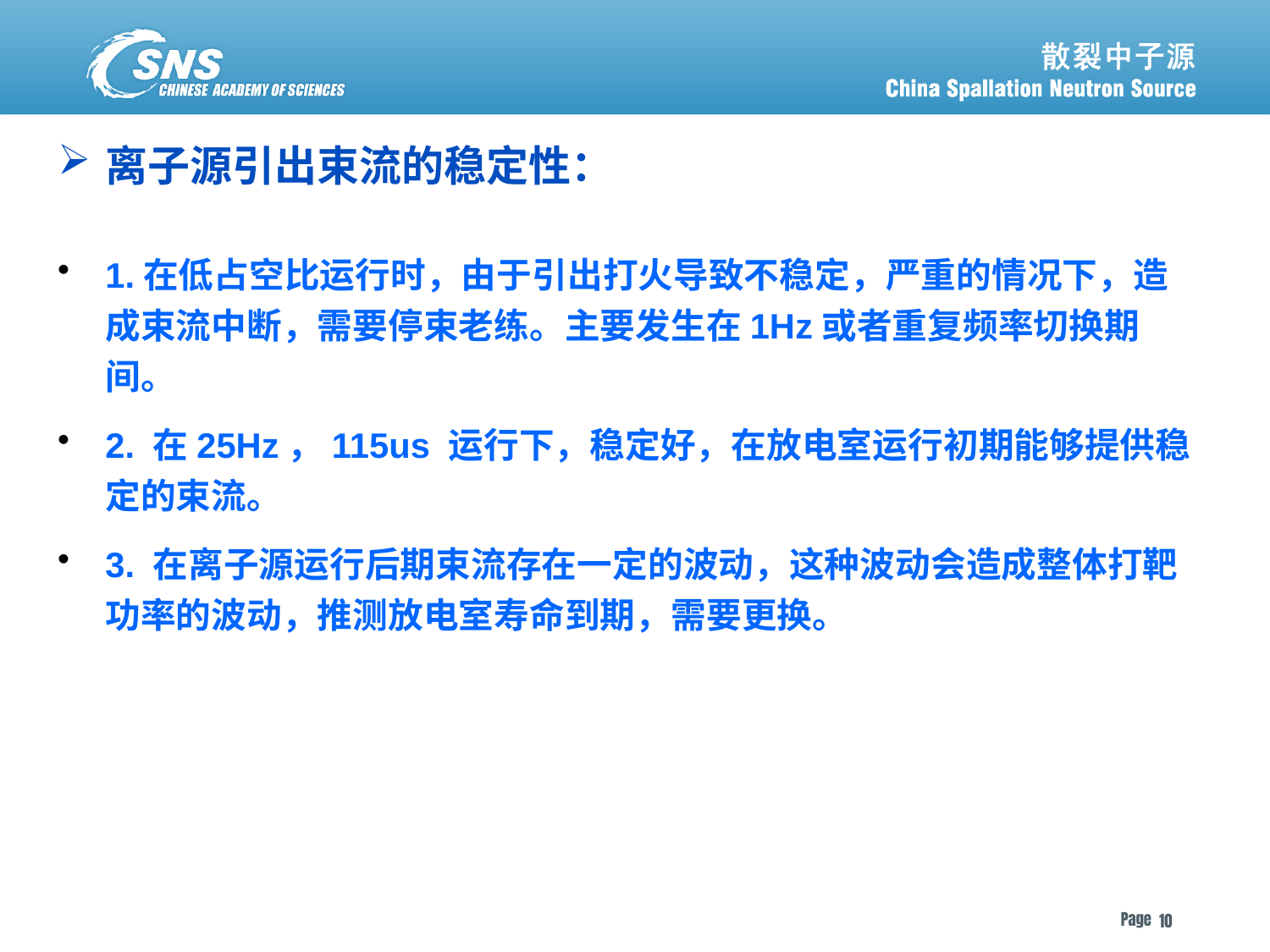

# 离子源引出束流的稳定性：
1.在低占空比运行时，由于引出打火导致不稳定，严重的情况下，造成束流中断，需要停束老练。主要发生在1Hz或者重复频率切换期间。
2. 在25Hz，115us 运行下，稳定好，在放电室运行初期能够提供稳定的束流。
3. 在离子源运行后期束流存在一定的波动，这种波动会造成整体打靶功率的波动，推测放电室寿命到期，需要更换。
10